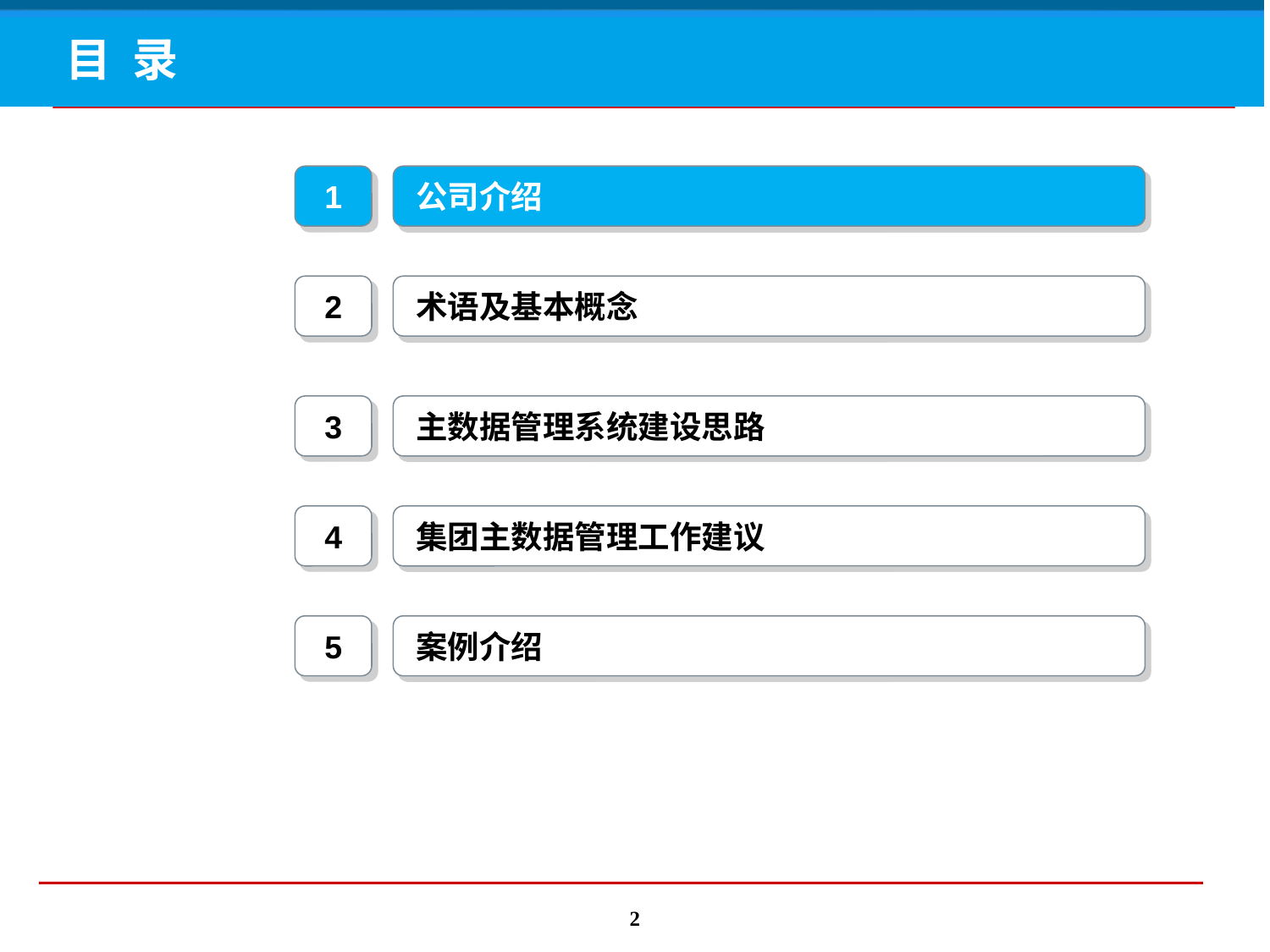

# 目  录
1
公司介绍
2
术语及基本概念
3
主数据管理系统建设思路
4
集团主数据管理工作建议
5
案例介绍
2